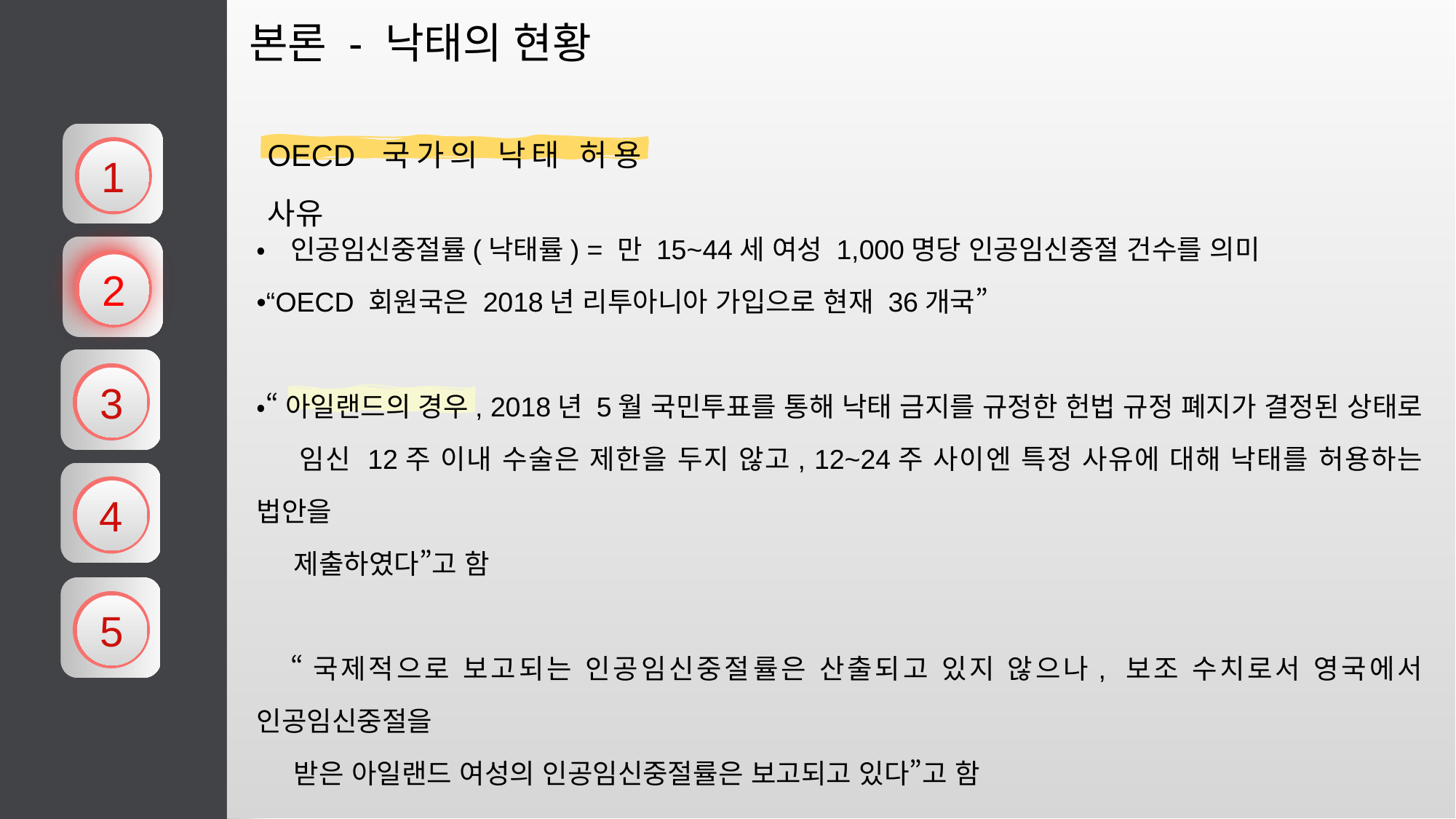

본론 - 낙태의 현황
OECD 국가의 낙태 허용 사유

1
•인공임신중절률(낙태률) = 만 15~44세 여성 1,000명당 인공임신중절 건수를 의미
•“OECD 회원국은 2018년 리투아니아 가입으로 현재 36개국”

•“아일랜드의 경우, 2018년 5월 국민투표를 통해 낙태 금지를 규정한 헌법 규정 폐지가 결정된 상태로
    임신 12주 이내 수술은 제한을 두지 않고, 12~24주 사이엔 특정 사유에 대해 낙태를 허용하는 법안을
    제출하였다”고 함

   “국제적으로 보고되는 인공임신중절률은 산출되고 있지 않으나, 보조 수치로서 영국에서 인공임신중절을
    받은 아일랜드 여성의 인공임신중절률은 보고되고 있다”고 함

2

3

4

5